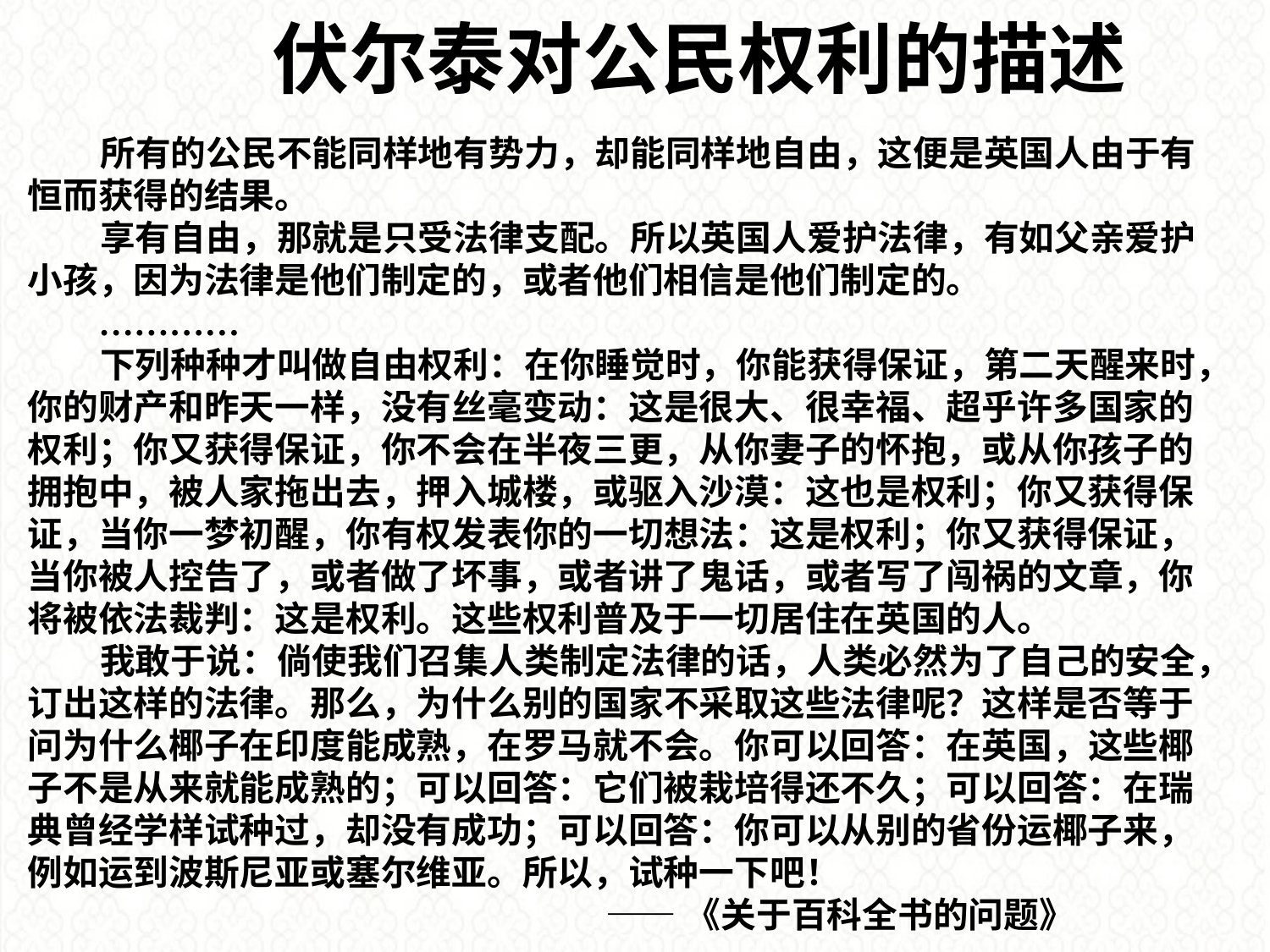

伏尔泰对公民权利的描述
        所有的公民不能同样地有势力，却能同样地自由，这便是英国人由于有恒而获得的结果。
        享有自由，那就是只受法律支配。所以英国人爱护法律，有如父亲爱护小孩，因为法律是他们制定的，或者他们相信是他们制定的。
        …………
        下列种种才叫做自由权利：在你睡觉时，你能获得保证，第二天醒来时，你的财产和昨天一样，没有丝毫变动：这是很大、很幸福、超乎许多国家的权利；你又获得保证，你不会在半夜三更，从你妻子的怀抱，或从你孩子的拥抱中，被人家拖出去，押入城楼，或驱入沙漠：这也是权利；你又获得保证，当你一梦初醒，你有权发表你的一切想法：这是权利；你又获得保证，当你被人控告了，或者做了坏事，或者讲了鬼话，或者写了闯祸的文章，你将被依法裁判：这是权利。这些权利普及于一切居住在英国的人。
        我敢于说：倘使我们召集人类制定法律的话，人类必然为了自己的安全，订出这样的法律。那么，为什么别的国家不采取这些法律呢？这样是否等于问为什么椰子在印度能成熟，在罗马就不会。你可以回答：在英国，这些椰子不是从来就能成熟的；可以回答：它们被栽培得还不久；可以回答：在瑞典曾经学样试种过，却没有成功；可以回答：你可以从别的省份运椰子来，例如运到波斯尼亚或塞尔维亚。所以，试种一下吧！
                                                                        ——《关于百科全书的问题》